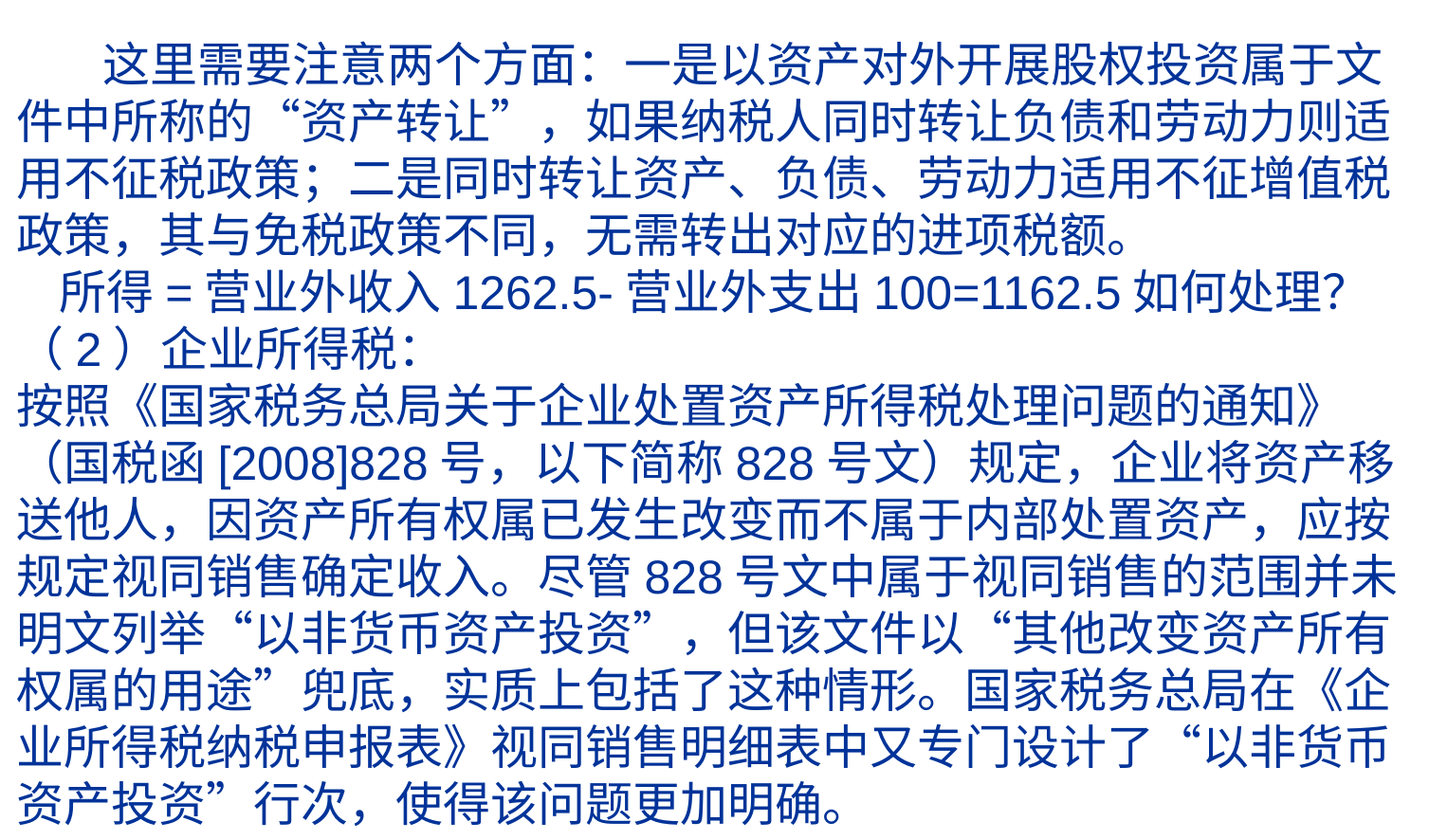

# 这里需要注意两个方面：一是以资产对外开展股权投资属于文件中所称的“资产转让”，如果纳税人同时转让负债和劳动力则适用不征税政策；二是同时转让资产、负债、劳动力适用不征增值税政策，其与免税政策不同，无需转出对应的进项税额。 所得=营业外收入1262.5-营业外支出100=1162.5如何处理？ （2）企业所得税： 按照《国家税务总局关于企业处置资产所得税处理问题的通知》（国税函[2008]828号，以下简称828号文）规定，企业将资产移送他人，因资产所有权属已发生改变而不属于内部处置资产，应按规定视同销售确定收入。尽管828号文中属于视同销售的范围并未明文列举“以非货币资产投资”，但该文件以“其他改变资产所有权属的用途”兜底，实质上包括了这种情形。国家税务总局在《企业所得税纳税申报表》视同销售明细表中又专门设计了“以非货币资产投资”行次，使得该问题更加明确。